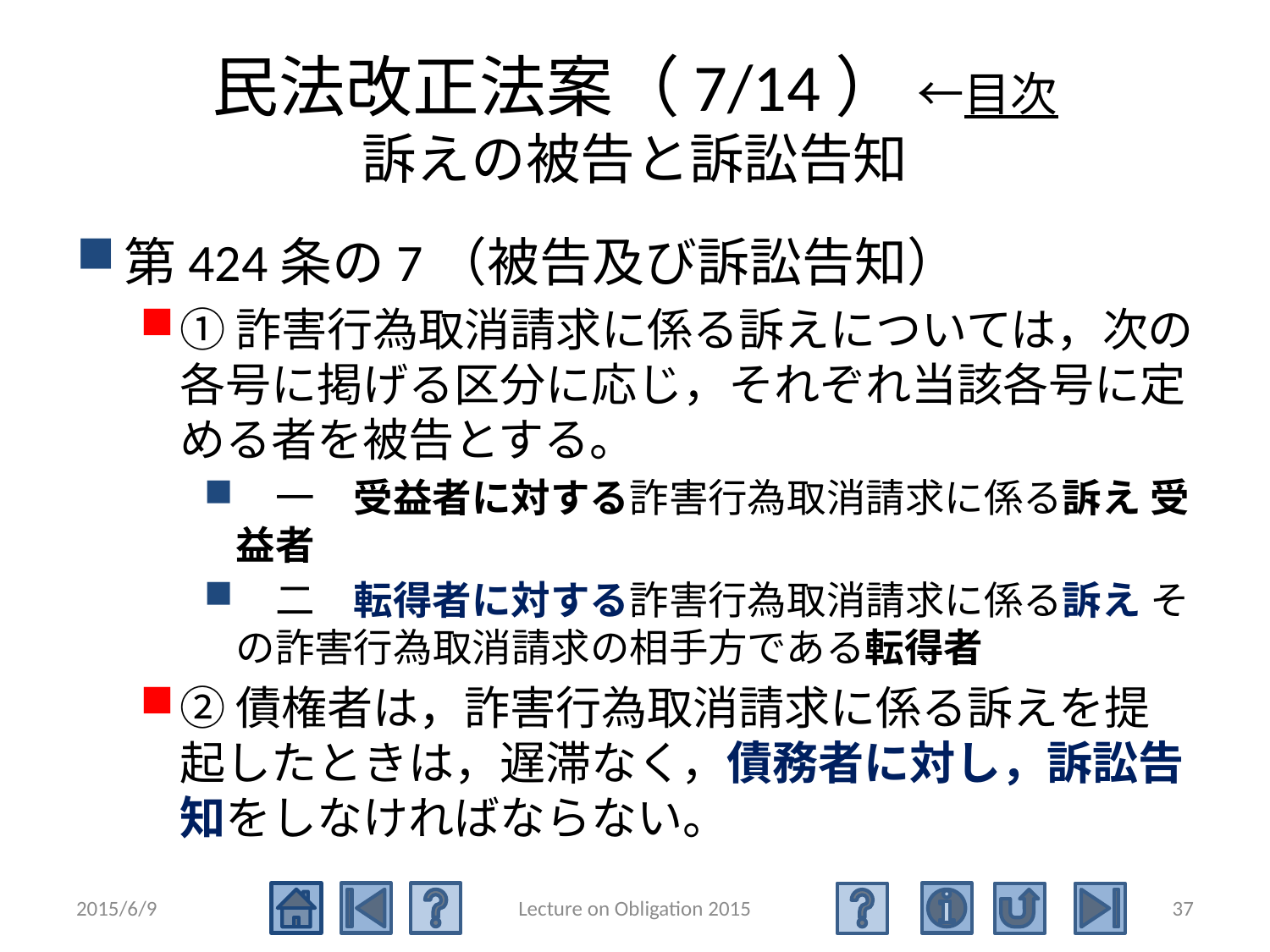

# 民法改正法案（7/14） ←目次 訴えの被告と訴訟告知
第424条の7（被告及び訴訟告知）
①詐害行為取消請求に係る訴えについては，次の各号に掲げる区分に応じ，それぞれ当該各号に定める者を被告とする。
　一　受益者に対する詐害行為取消請求に係る訴え 受益者
　二　転得者に対する詐害行為取消請求に係る訴え その詐害行為取消請求の相手方である転得者
②債権者は，詐害行為取消請求に係る訴えを提起したときは，遅滞なく，債務者に対し，訴訟告知をしなければならない。
2015/6/9
Lecture on Obligation 2015
37